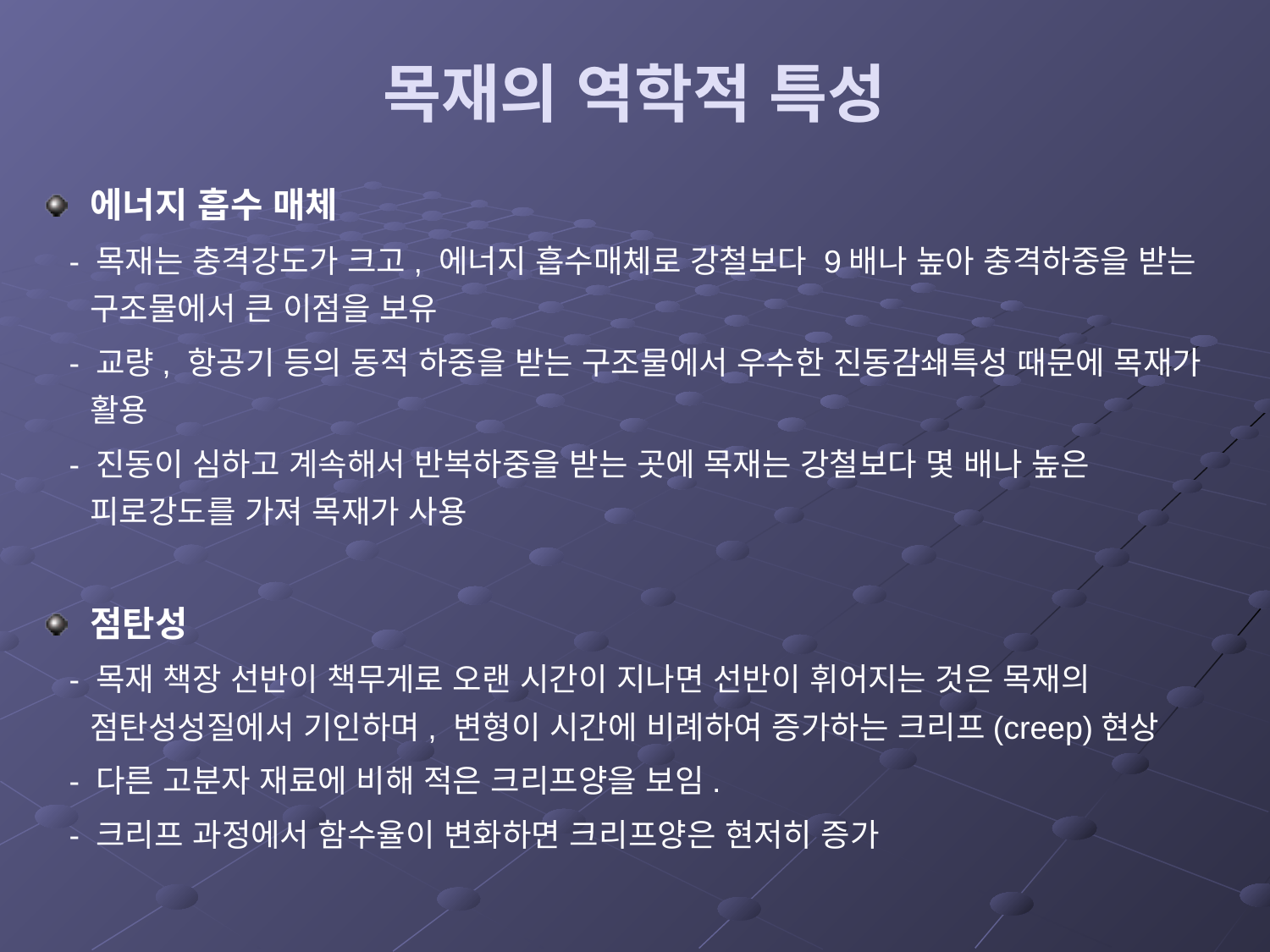

# 목재의 역학적 특성
에너지 흡수 매체
   - 목재는 충격강도가 크고, 에너지 흡수매체로 강철보다 9배나 높아 충격하중을 받는 구조물에서 큰 이점을 보유
   - 교량, 항공기 등의 동적 하중을 받는 구조물에서 우수한 진동감쇄특성 때문에 목재가 활용
   - 진동이 심하고 계속해서 반복하중을 받는 곳에 목재는 강철보다 몇 배나 높은 피로강도를 가져 목재가 사용

점탄성
   - 목재 책장 선반이 책무게로 오랜 시간이 지나면 선반이 휘어지는 것은 목재의 점탄성성질에서 기인하며, 변형이 시간에 비례하여 증가하는 크리프(creep)현상
   - 다른 고분자 재료에 비해 적은 크리프양을 보임.
   - 크리프 과정에서 함수율이 변화하면 크리프양은 현저히 증가